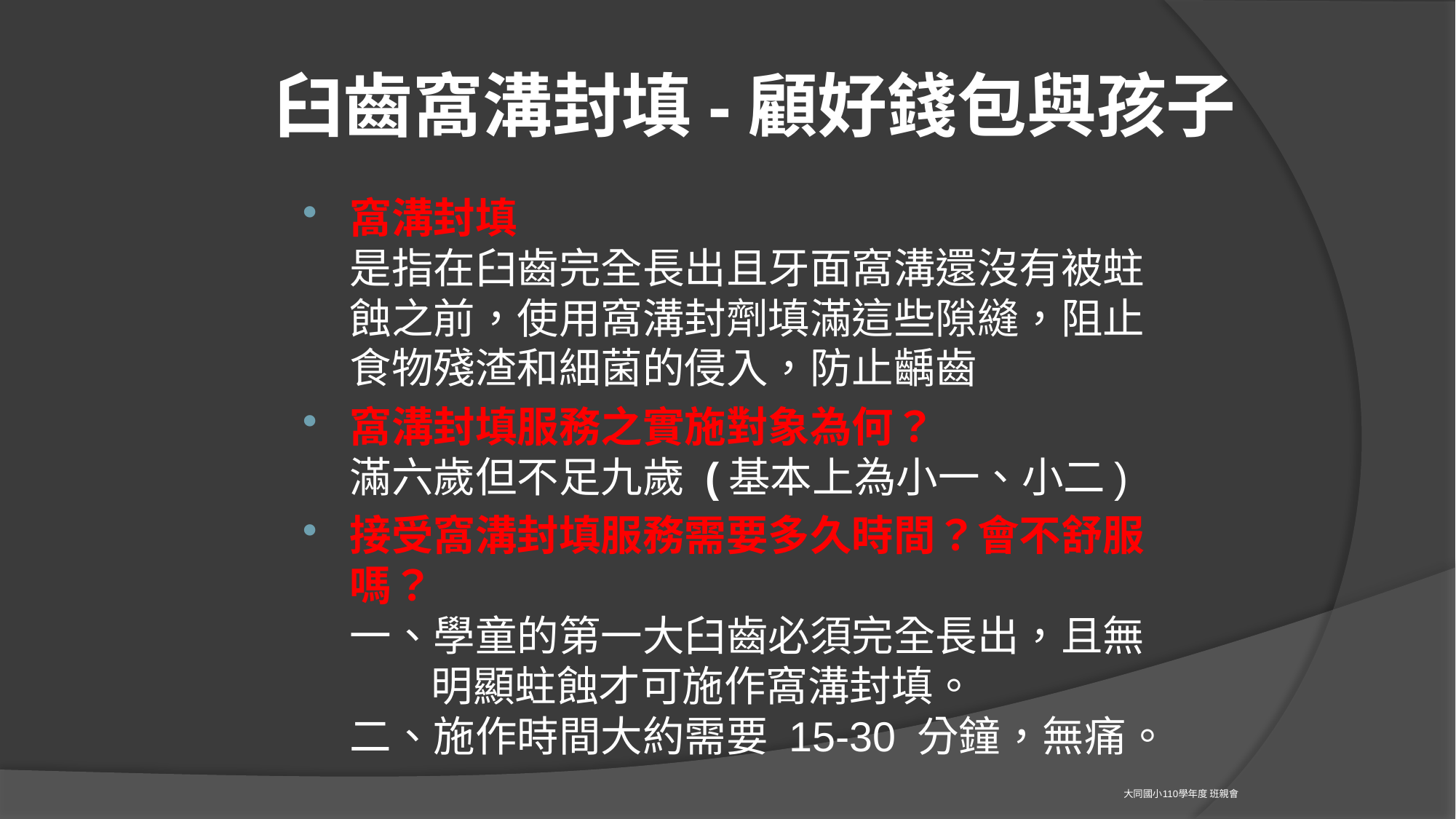

# 臼齒窩溝封填-顧好錢包與孩子
窩溝封填
是指在臼齒完全長出且牙面窩溝還沒有被蛀蝕之前，使用窩溝封劑填滿這些隙縫，阻止食物殘渣和細菌的侵入，防止齲齒
窩溝封填服務之實施對象為何？
滿六歲但不足九歲 (基本上為小一、小二)
接受窩溝封填服務需要多久時間？會不舒服嗎？
一、學童的第一大臼齒必須完全長出，且無
       明顯蛀蝕才可施作窩溝封填。
二、施作時間大約需要 15-30 分鐘，無痛。

大同國小110學年度 班親會